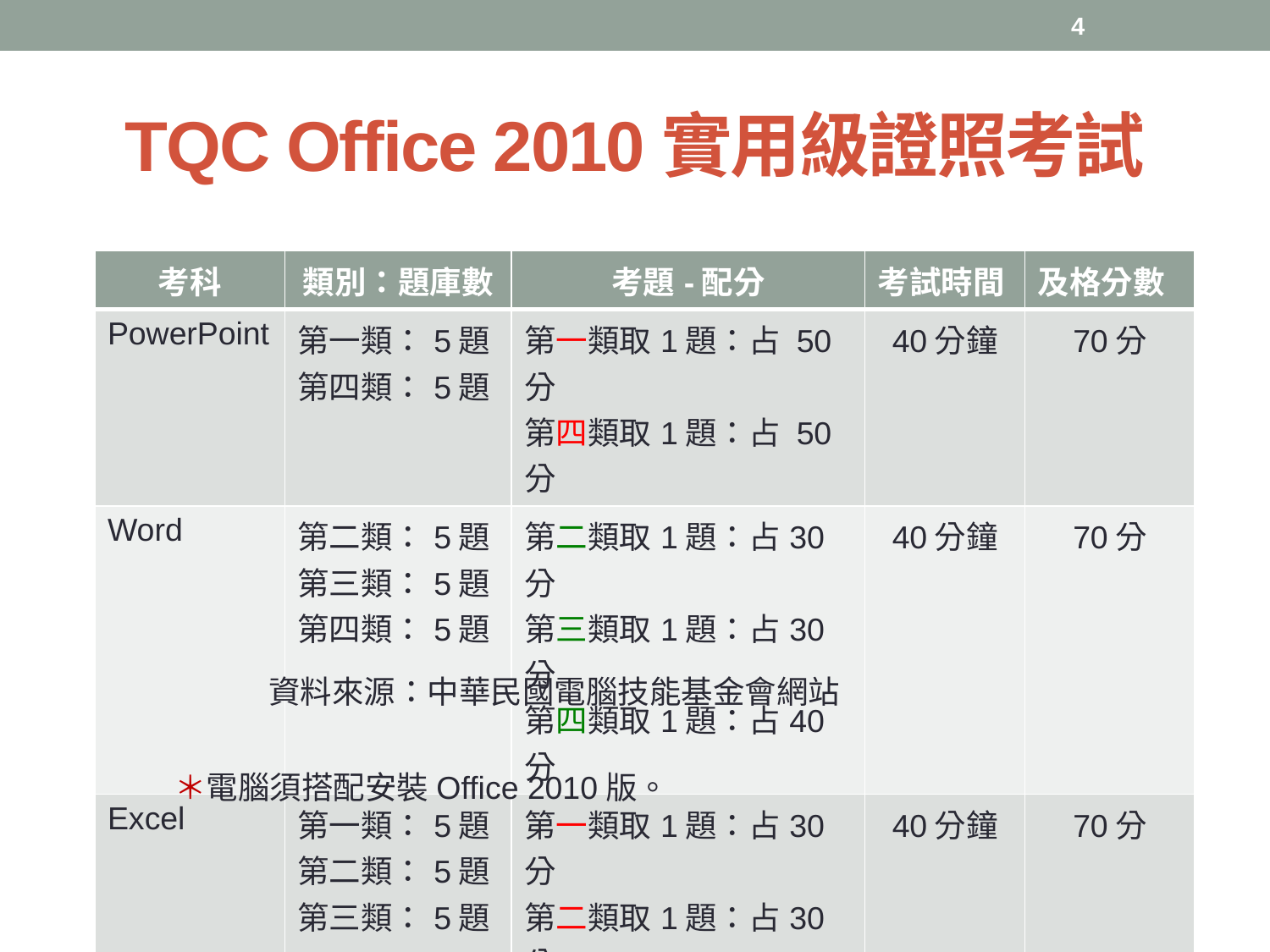

4
# TQC Office 2010實用級證照考試
| 考科 | 類別：題庫數 | 考題-配分 | 考試時間 | 及格分數 |
| --- | --- | --- | --- | --- |
| PowerPoint | 第一類：5題 第四類：5題 | 第一類取1題：占 50分 第四類取1題：占 50分 | 40分鐘 | 70分 |
| Word | 第二類：5題 第三類：5題 第四類：5題 | 第二類取1題：占30分 第三類取1題：占30分 第四類取1題：占40分 | 40分鐘 | 70分 |
| Excel | 第一類：5題 第二類：5題 第三類：5題 | 第一類取1題：占30分 第二類取1題：占30分 第三類取1題：占40分 | 40分鐘 | 70分 |
資料來源：中華民國電腦技能基金會網站
＊電腦須搭配安裝Office 2010版。